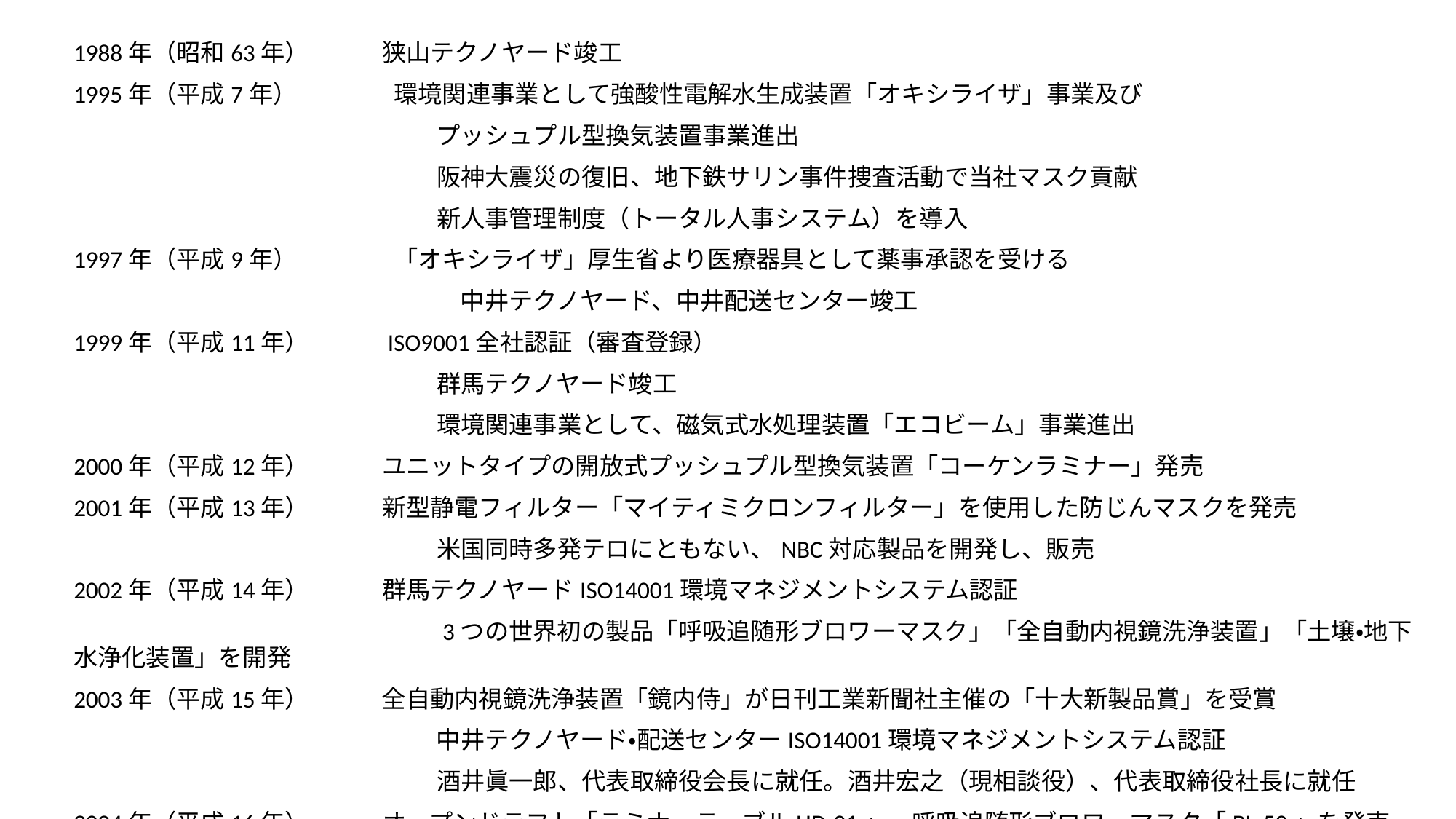

1988年（昭和63年）　　　狭山テクノヤード竣工
1995年（平成7年）　　　　環境関連事業として強酸性電解水生成装置「オキシライザ」事業及び
　　　　　　　　　　　　　　　プッシュプル型換気装置事業進出
　　　　　　　　　　　　　　　阪神大震災の復旧、地下鉄サリン事件捜査活動で当社マスク貢献
　　　　　　　　　　　　　　　新人事管理制度（トータル人事システム）を導入
1997年（平成9年）　　　　「オキシライザ」厚生省より医療器具として薬事承認を受ける
　　　　　　　　　　　　　　　　中井テクノヤード、中井配送センター竣工
1999年（平成11年）　　　ISO9001全社認証（審査登録）
　　　　　　　　　　　　　　　群馬テクノヤード竣工
　　　　　　　　　　　　　　　環境関連事業として、磁気式水処理装置「エコビーム」事業進出
2000年（平成12年）　　　ユニットタイプの開放式プッシュプル型換気装置「コーケンラミナー」発売
2001年（平成13年）　　　新型静電フィルター「マイティミクロンフィルター」を使用した防じんマスクを発売
　　　　　　　　　　　　　　　米国同時多発テロにともない、NBC対応製品を開発し、販売
2002年（平成14年）　　　群馬テクノヤードISO14001環境マネジメントシステム認証
　　　　　　　　　　　　　　　3つの世界初の製品「呼吸追随形ブロワーマスク」「全自動内視鏡洗浄装置」「土壌・地下水浄化装置」を開発
2003年（平成15年）　　　全自動内視鏡洗浄装置「鏡内侍」が日刊工業新聞社主催の「十大新製品賞」を受賞
　　　　　　　　　　　　　　　中井テクノヤード・配送センターISO14001環境マネジメントシステム認証
　　　　　　　　　　　　　　　酒井眞一郎、代表取締役会長に就任。酒井宏之（現相談役）、代表取締役社長に就任
2004年（平成16年）　　　オープンドラフト「ラミナーテーブルHD-01」、呼吸追随形ブロワーマスク「BL-50」を発売